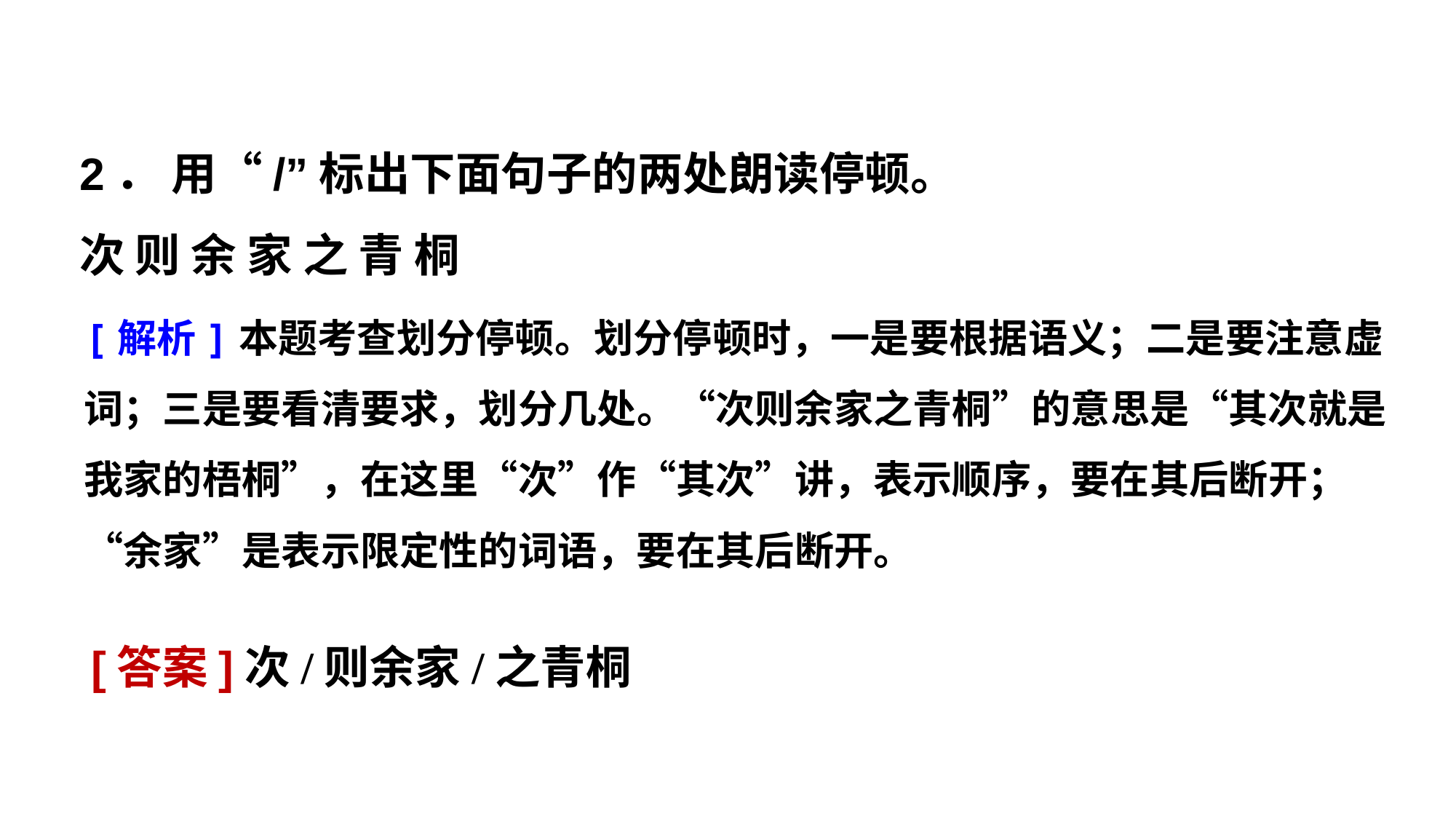

2． 用“/”标出下面句子的两处朗读停顿。
次 则 余 家 之 青 桐
[解析]本题考查划分停顿。划分停顿时，一是要根据语义；二是要注意虚词；三是要看清要求，划分几处。“次则余家之青桐”的意思是“其次就是我家的梧桐”，在这里“次”作“其次”讲，表示顺序，要在其后断开；“余家”是表示限定性的词语，要在其后断开。
[答案]次/则余家/之青桐